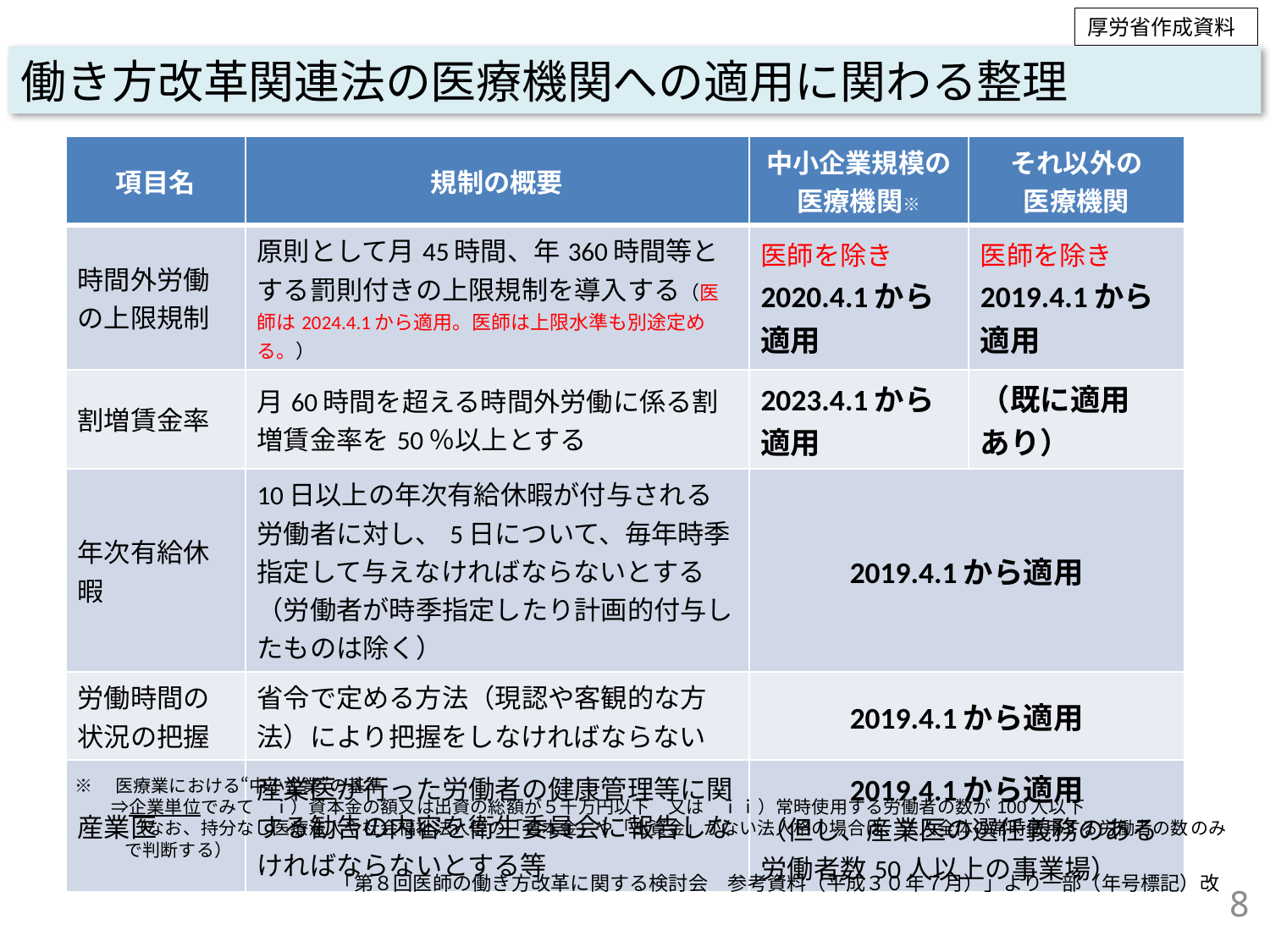

厚労省作成資料
働き方改革関連法の医療機関への適用に関わる整理
| 項目名 | 規制の概要 | 中小企業規模の医療機関※ | それ以外の 医療機関 |
| --- | --- | --- | --- |
| 時間外労働の上限規制 | 原則として月45時間、年360時間等とする罰則付きの上限規制を導入する（医師は2024.4.1から適用。医師は上限水準も別途定める。） | 医師を除き2020.4.1から 適用 | 医師を除き2019.4.1から適用 |
| 割増賃金率 | 月60時間を超える時間外労働に係る割増賃金率を50％以上とする | 2023.4.1から 適用 | （既に適用 あり） |
| 年次有給休暇 | 10日以上の年次有給休暇が付与される労働者に対し、5日について、毎年時季指定して与えなければならないとする（労働者が時季指定したり計画的付与したものは除く） | 2019.4.1から適用 |  |
| 労働時間の状況の把握 | 省令で定める方法（現認や客観的な方法）により把握をしなければならない | 2019.4.1から適用 |  |
| 産業医 | 産業医が行った労働者の健康管理等に関する勧告の内容を衛生委員会に報告しなければならないとする等 | 2019.4.1から適用 （但し、産業医の選任義務のある労働者数50人以上の事業場） |  |
※　医療業における“中小企業”の基準
　　⇒企業単位でみて　ｉ）資本金の額又は出資の総額が５千万円以下　又は　ｉｉ）常時使用する労働者の数が100人以下
　　　（なお、持分なし医療法人や社会福祉法人等の「資本金」や「出資金」がない法人格の場合は、法人全体の常時使用する労働者の数のみで判断する）

8
「第８回医師の働き方改革に関する検討会　参考資料（平成３０年７月）」より一部（年号標記）改